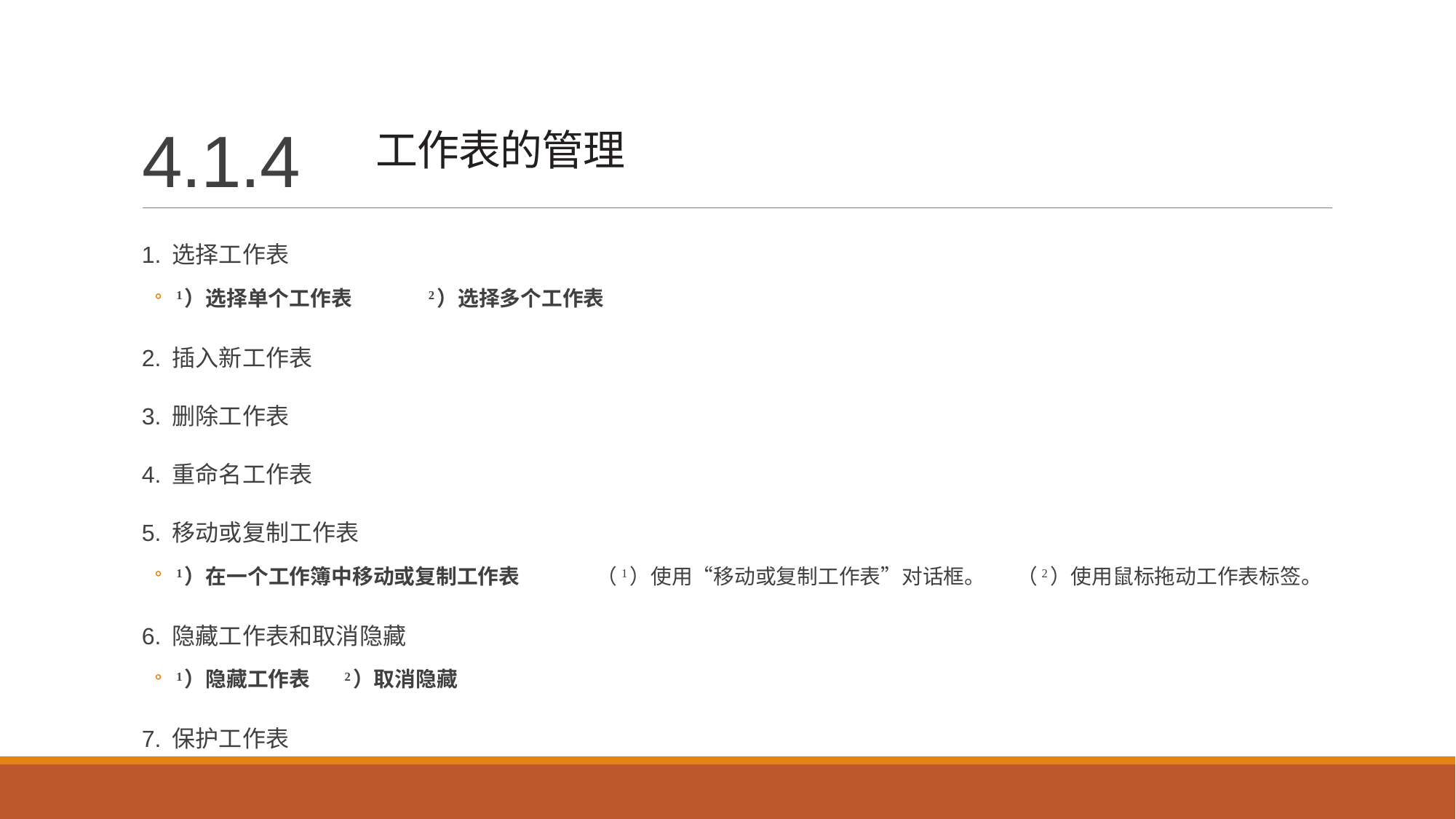

# 4.1.4   工作表的管理
1. 选择工作表
1）选择单个工作表	2）选择多个工作表
2. 插入新工作表
3. 删除工作表
4. 重命名工作表
5. 移动或复制工作表
1）在一个工作簿中移动或复制工作表	（1）使用“移动或复制工作表”对话框。	（2）使用鼠标拖动工作表标签。
6. 隐藏工作表和取消隐藏
1）隐藏工作表	2）取消隐藏
7. 保护工作表